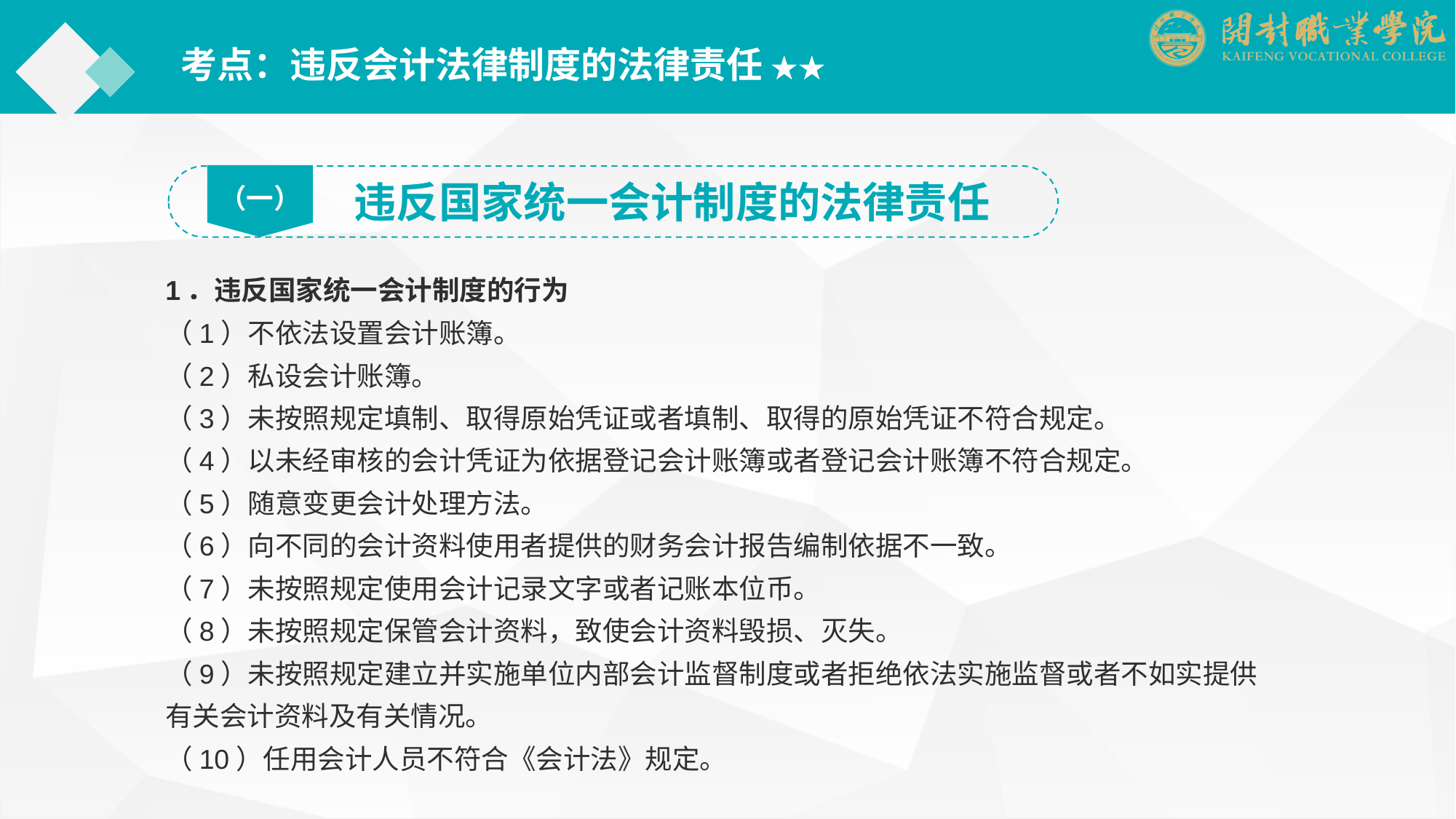

考点：违反会计法律制度的法律责任 ★★
（一）

违反国家统一会计制度的法律责任
1．违反国家统一会计制度的行为
（1）不依法设置会计账簿。
（2）私设会计账簿。
（3）未按照规定填制、取得原始凭证或者填制、取得的原始凭证不符合规定。
（4）以未经审核的会计凭证为依据登记会计账簿或者登记会计账簿不符合规定。
（5）随意变更会计处理方法。
（6）向不同的会计资料使用者提供的财务会计报告编制依据不一致。
（7）未按照规定使用会计记录文字或者记账本位币。
（8）未按照规定保管会计资料，致使会计资料毁损、灭失。
（9）未按照规定建立并实施单位内部会计监督制度或者拒绝依法实施监督或者不如实提供有关会计资料及有关情况。
（10）任用会计人员不符合《会计法》规定。